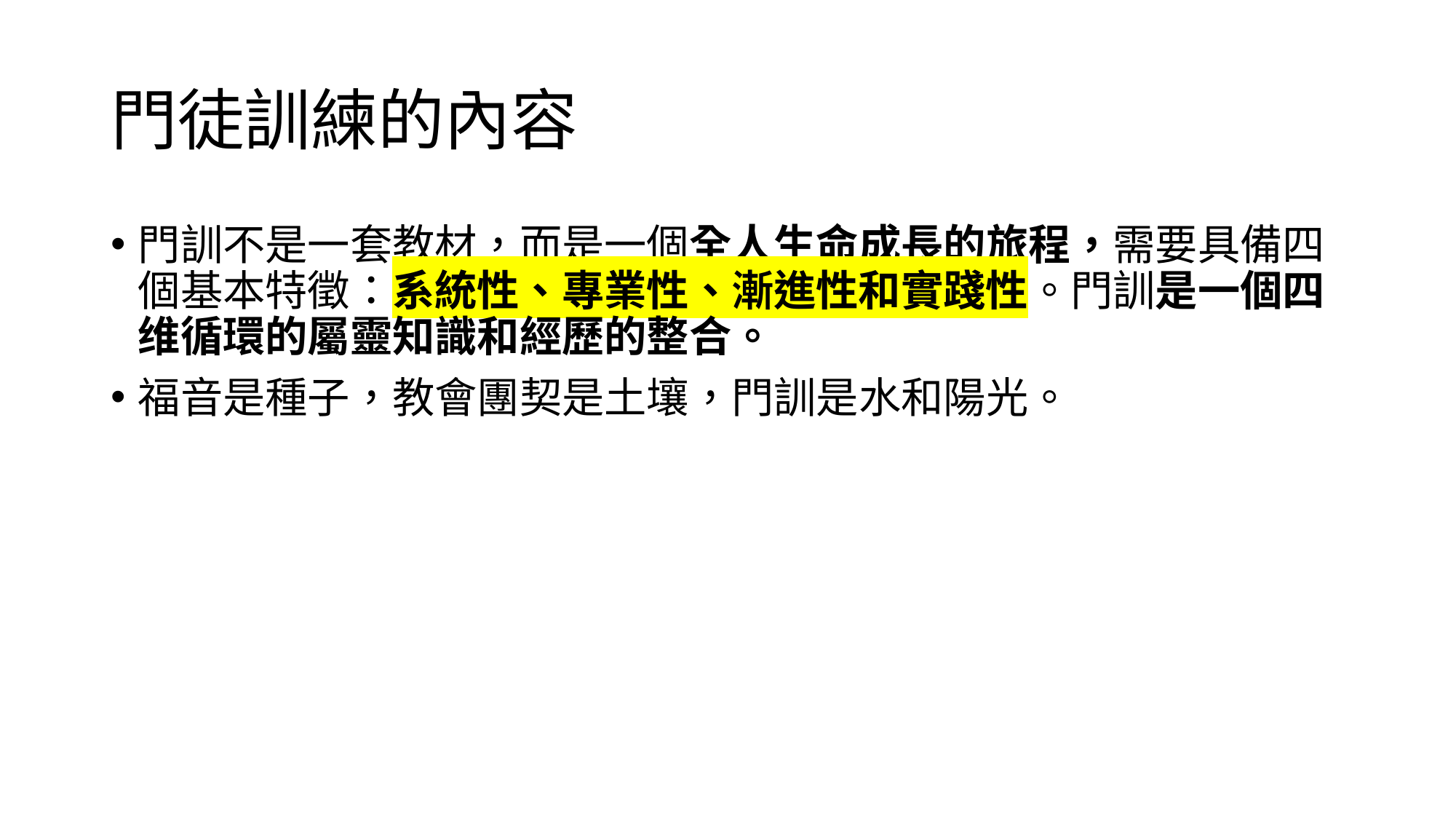

# 門徒訓練的內容
門訓不是一套教材，而是一個全人生命成長的旅程，需要具備四個基本特徵：系統性、專業性、漸進性和實踐性。門訓是一個四维循環的屬靈知識和經歷的整合。
福音是種子，教會團契是土壤，門訓是水和陽光。